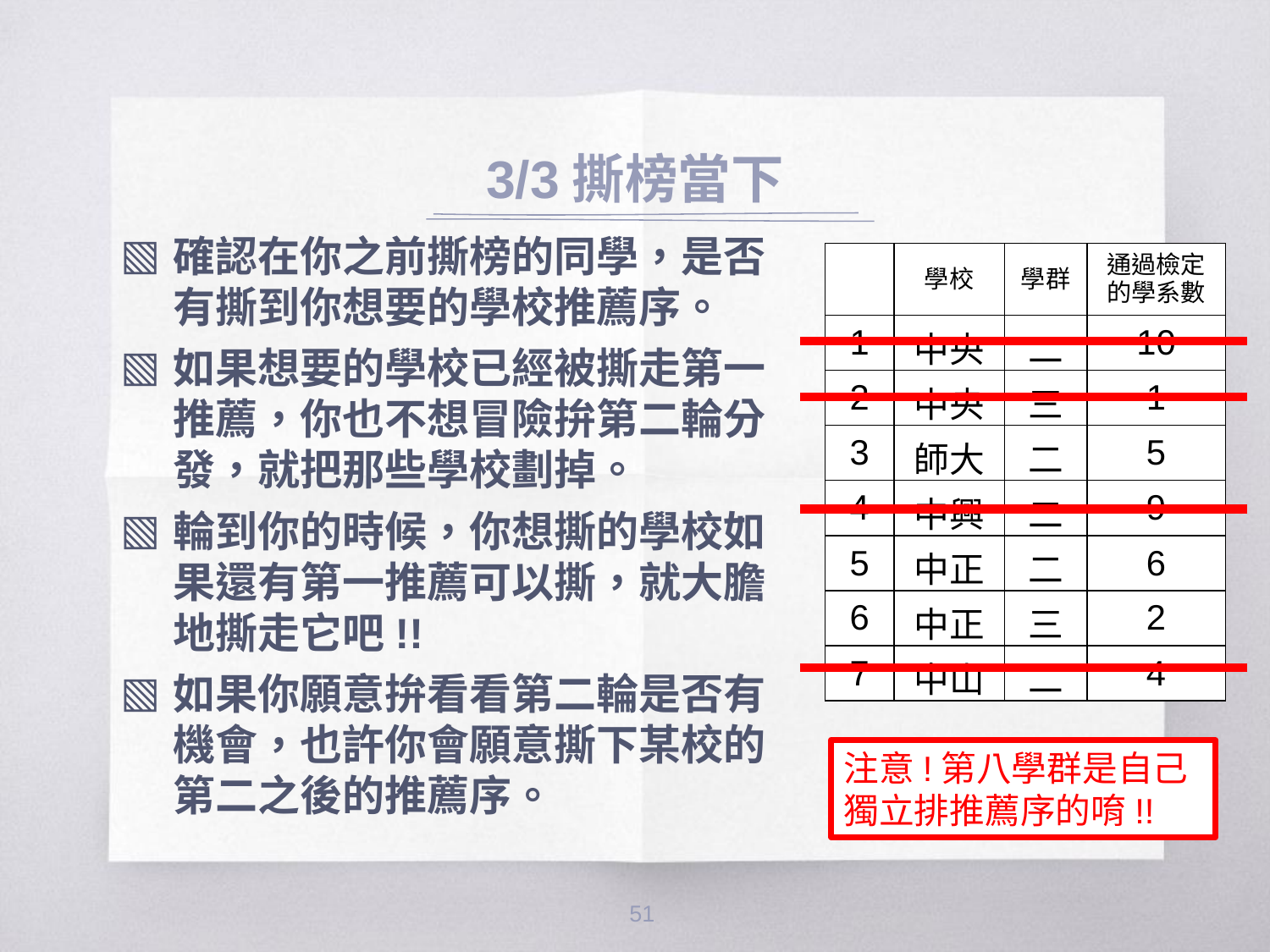

# 3/3撕榜當下
確認在你之前撕榜的同學，是否有撕到你想要的學校推薦序。
如果想要的學校已經被撕走第一推薦，你也不想冒險拚第二輪分發，就把那些學校劃掉。
輪到你的時候，你想撕的學校如果還有第一推薦可以撕，就大膽地撕走它吧!!
如果你願意拚看看第二輪是否有機會，也許你會願意撕下某校的第二之後的推薦序。
|  | 學校 | 學群 | 通過檢定的學系數 |
| --- | --- | --- | --- |
| 1 | 中央 | 二 | 10 |
| 2 | 中央 | 三 | 1 |
| 3 | 師大 | 二 | 5 |
| 4 | 中興 | 二 | 9 |
| 5 | 中正 | 二 | 6 |
| 6 | 中正 | 三 | 2 |
| 7 | 中山 | 二 | 4 |
注意!第八學群是自己獨立排推薦序的唷!!
51